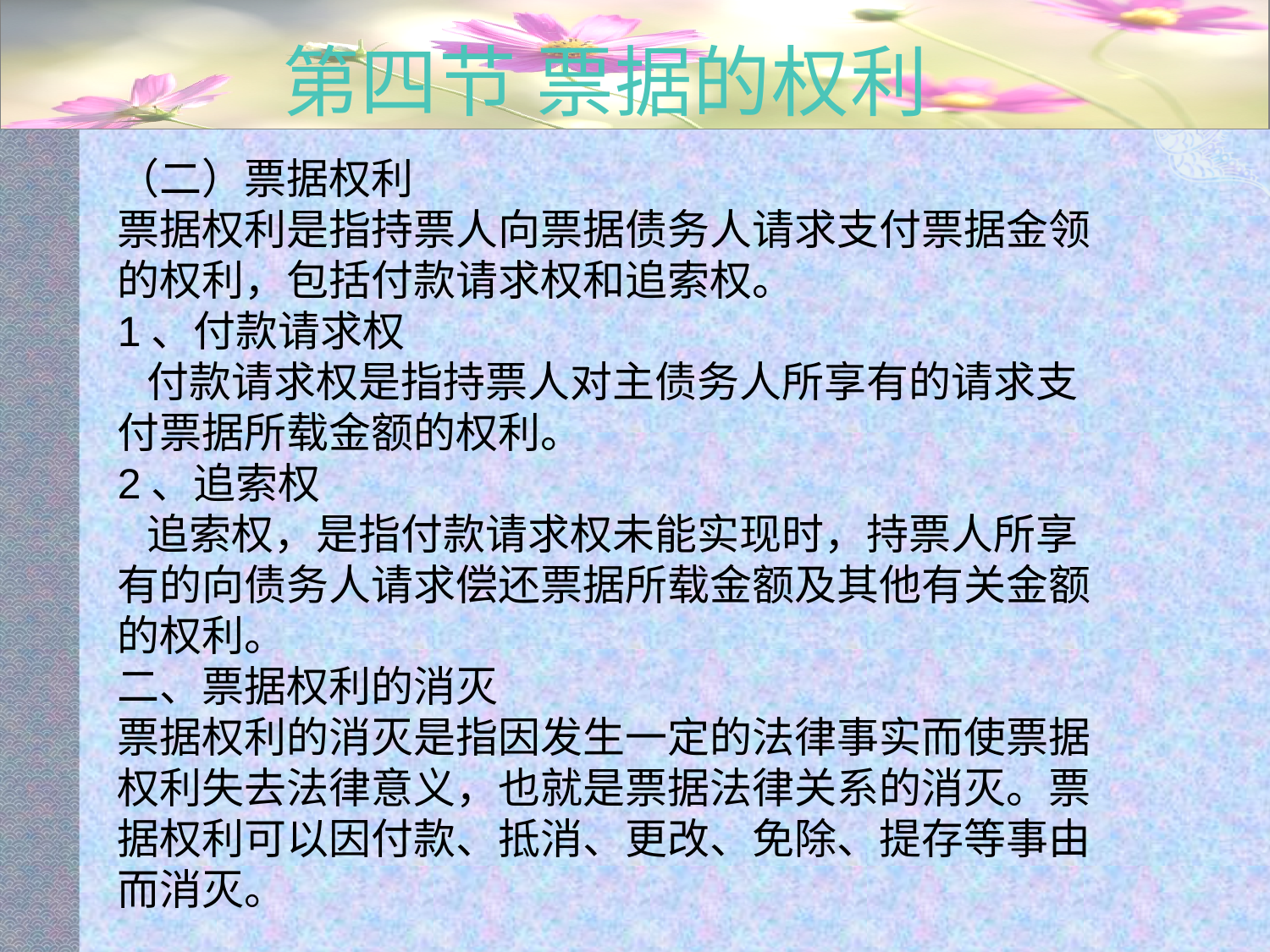

# 第四节 票据的权利
（二）票据权利
票据权利是指持票人向票据债务人请求支付票据金领的权利，包括付款请求权和追索权。
1、付款请求权
  付款请求权是指持票人对主债务人所享有的请求支付票据所载金额的权利。
2、追索权
  追索权，是指付款请求权未能实现时，持票人所享有的向债务人请求偿还票据所载金额及其他有关金额的权利。
二、票据权利的消灭
票据权利的消灭是指因发生一定的法律事实而使票据权利失去法律意义，也就是票据法律关系的消灭。票据权利可以因付款、抵消、更改、免除、提存等事由而消灭。